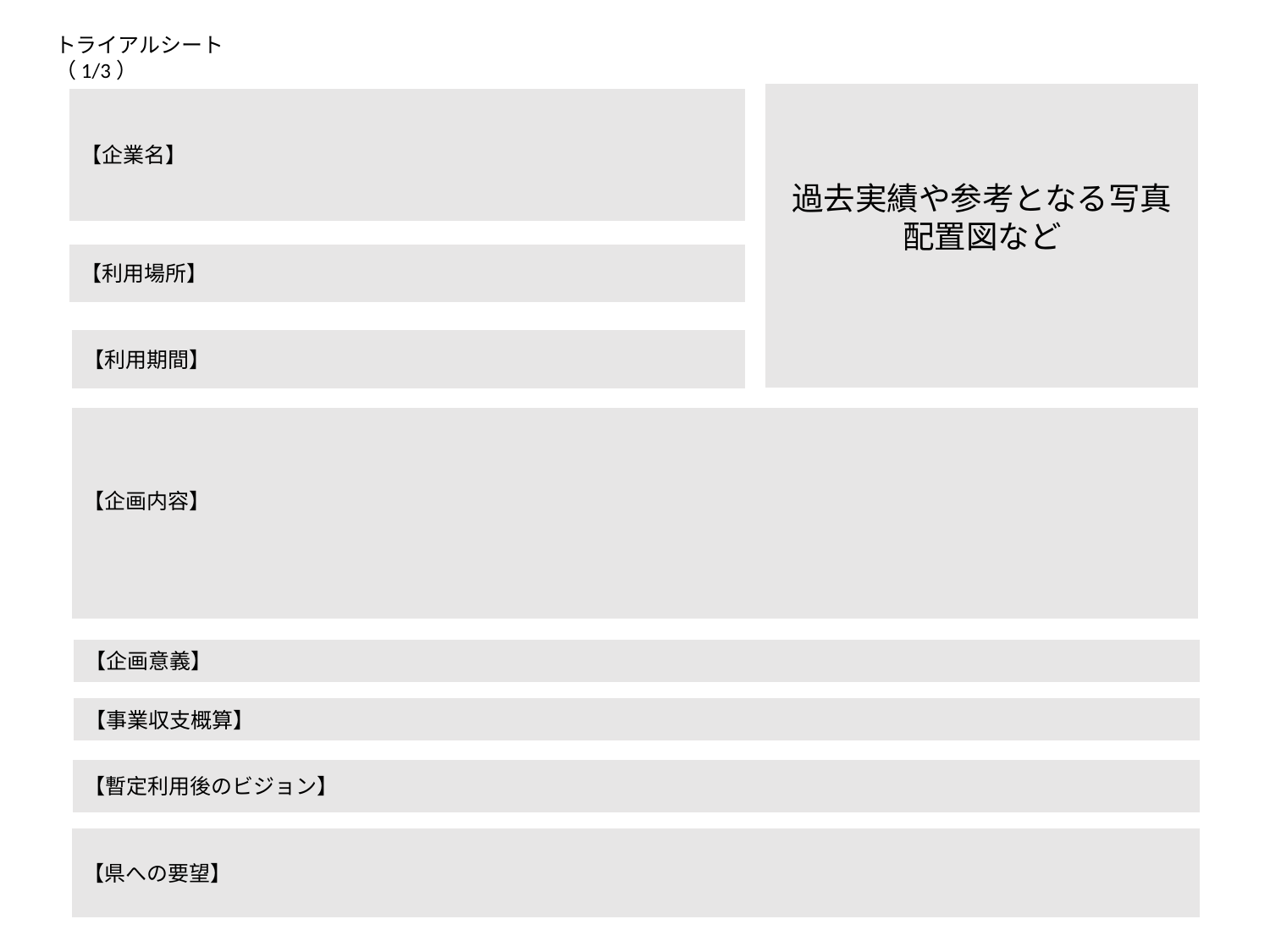

トライアルシート（1/3）
過去実績や参考となる写真
配置図など

【企業名】
【利用場所】
【利用期間】
【企画内容】

【企画意義】
【事業収支概算】
【暫定利用後のビジョン】
【県への要望】